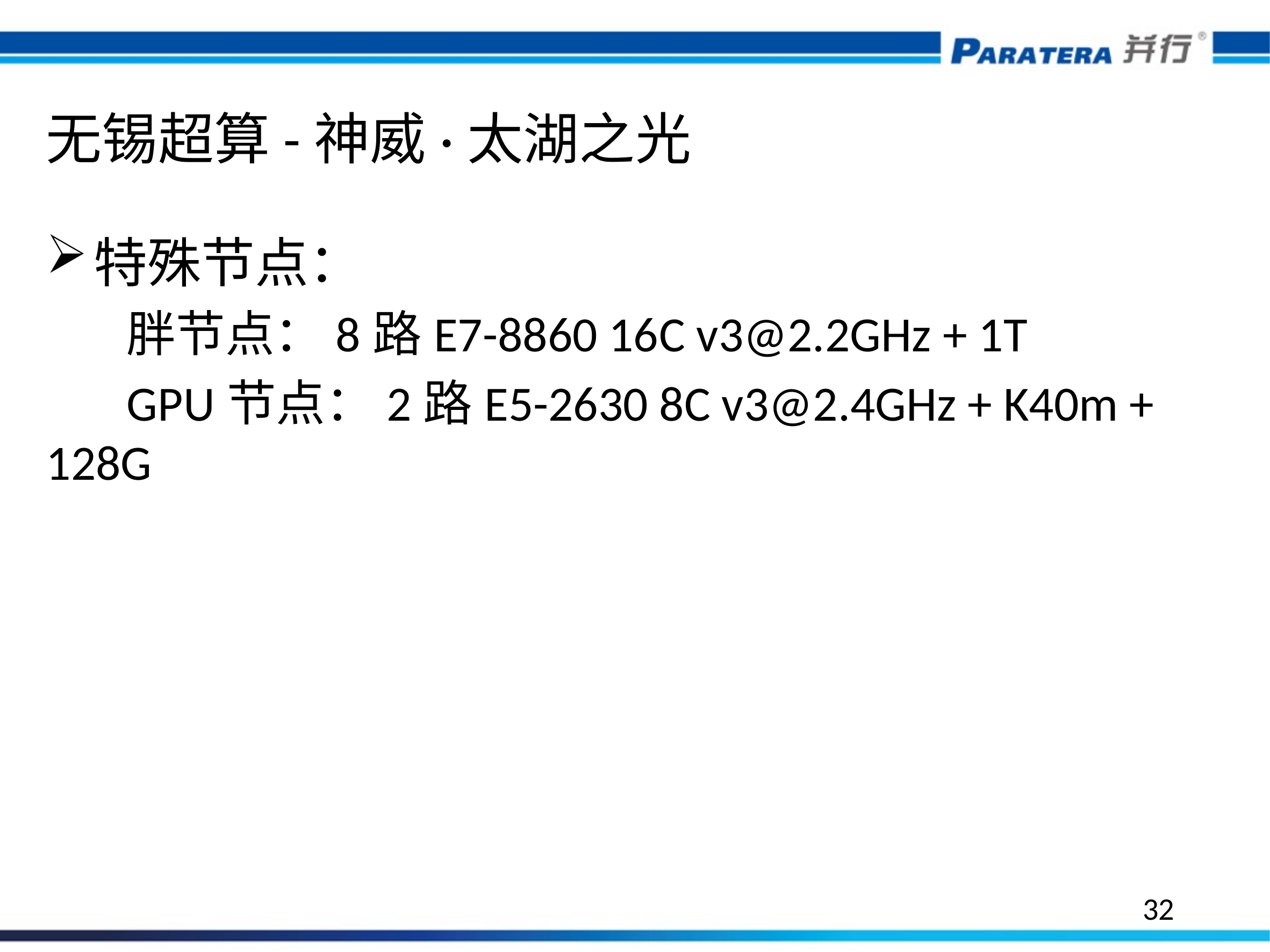

# 无锡超算-神威·太湖之光
特殊节点：
	胖节点：8路E7-8860 16C v3@2.2GHz + 1T
	GPU节点：2路E5-2630 8C v3@2.4GHz + K40m + 128G

32